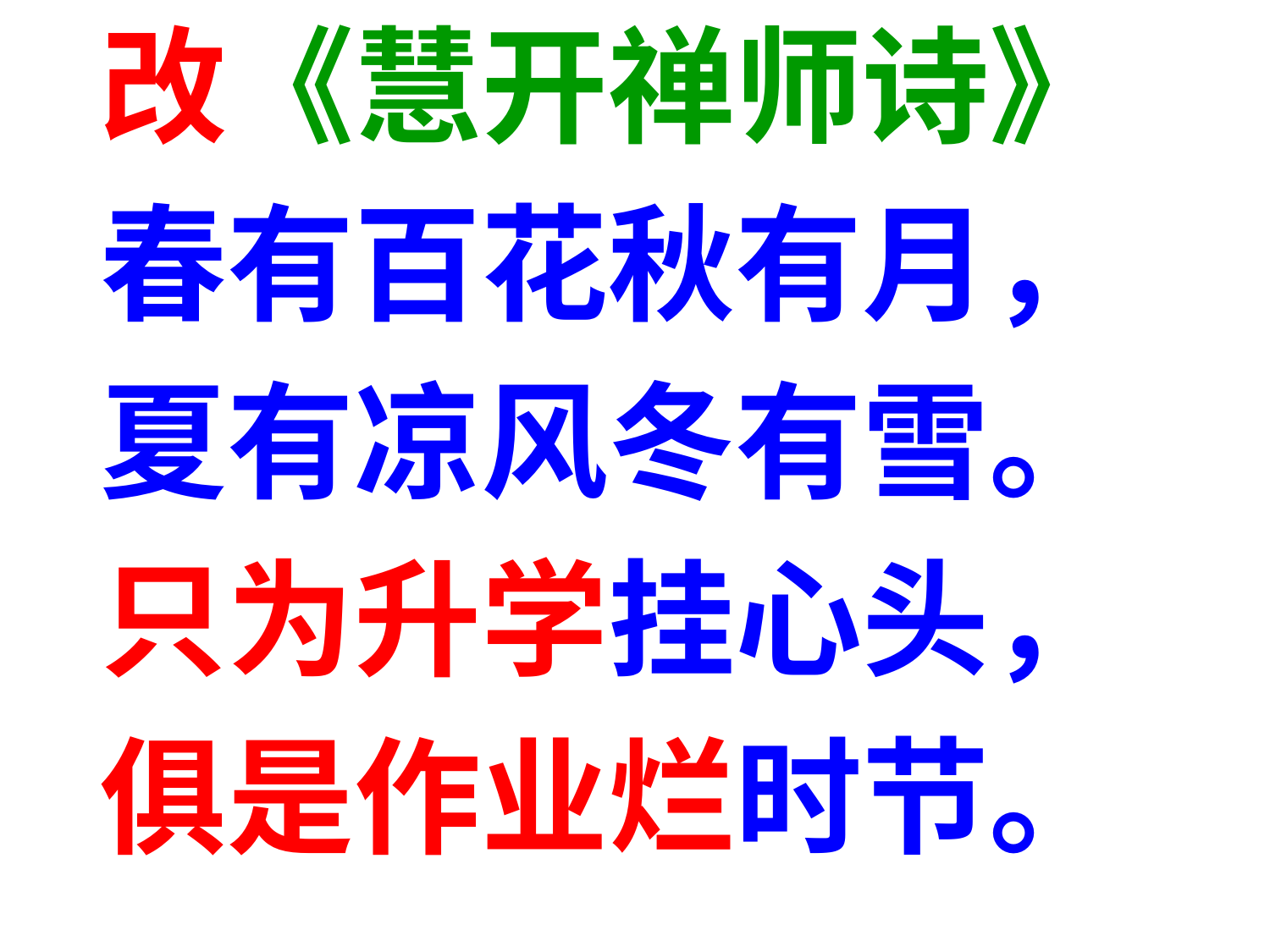

改《慧开禅师诗》
  春有百花秋有月，
  夏有凉风冬有雪。
  只为升学挂心头，
  俱是作业烂时节。